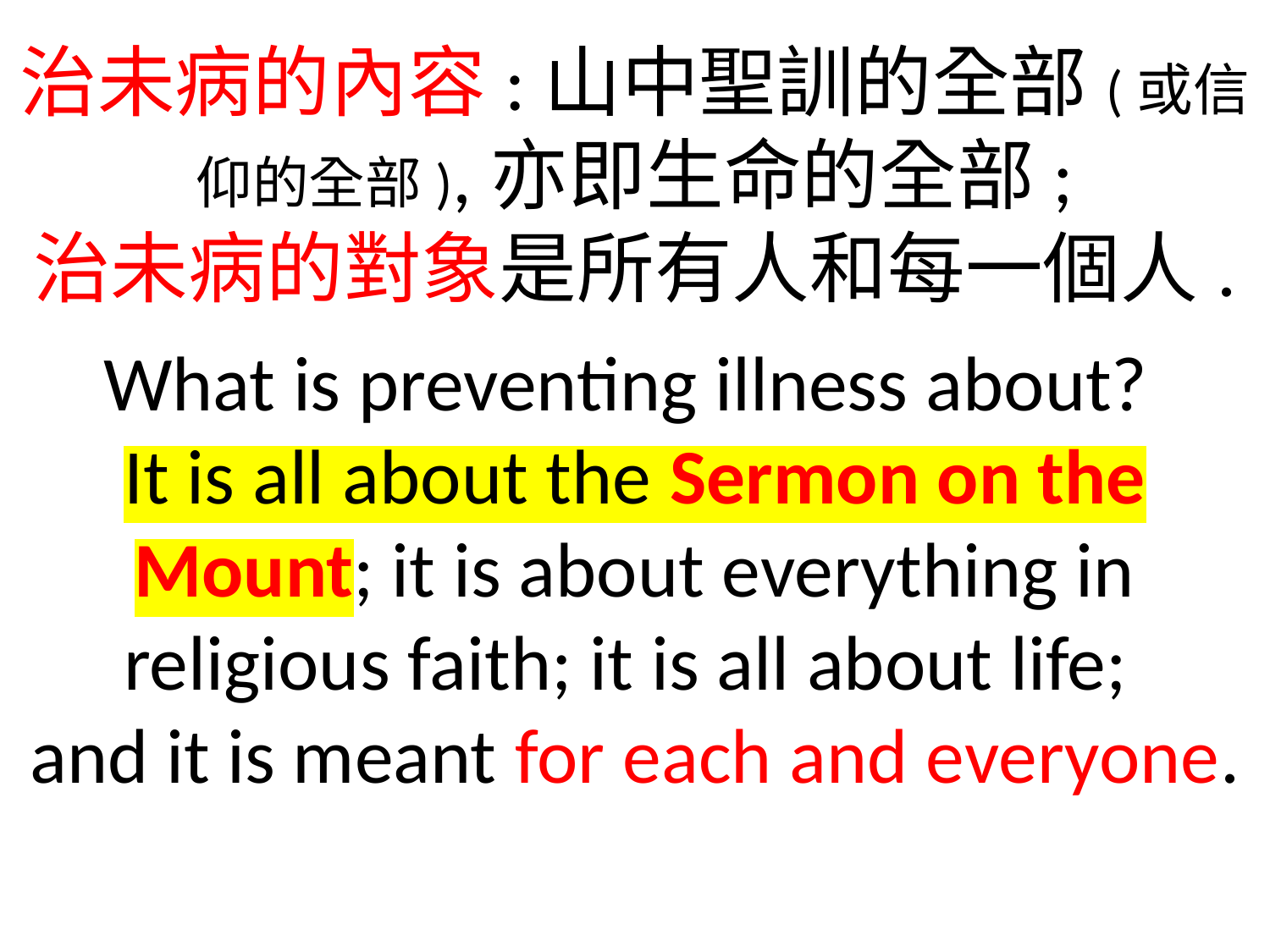

治未病的內容:山中聖訓的全部(或信仰的全部),亦即生命的全部;
治未病的對象是所有人和每一個人.
What is preventing illness about?
It is all about the Sermon on the Mount; it is about everything in religious faith; it is all about life;
and it is meant for each and everyone.